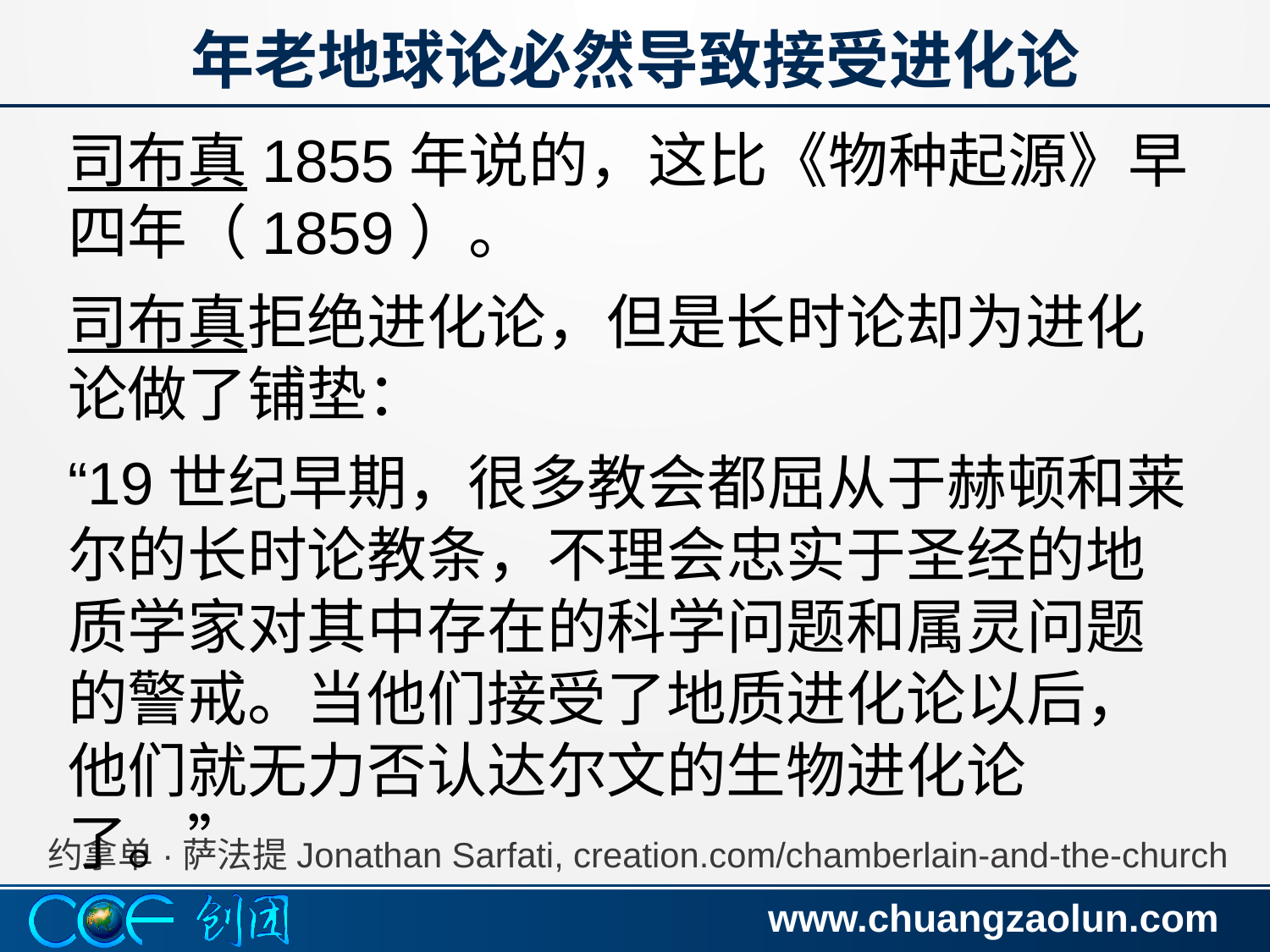

# 年老地球论必然导致接受进化论
司布真1855年说的，这比《物种起源》早四年（1859）。

司布真拒绝进化论，但是长时论却为进化论做了铺垫：

“19世纪早期，很多教会都屈从于赫顿和莱尔的长时论教条，不理会忠实于圣经的地质学家对其中存在的科学问题和属灵问题的警戒。当他们接受了地质进化论以后，他们就无力否认达尔文的生物进化论了。”
约拿单·萨法提Jonathan Sarfati, creation.com/chamberlain-and-the-church